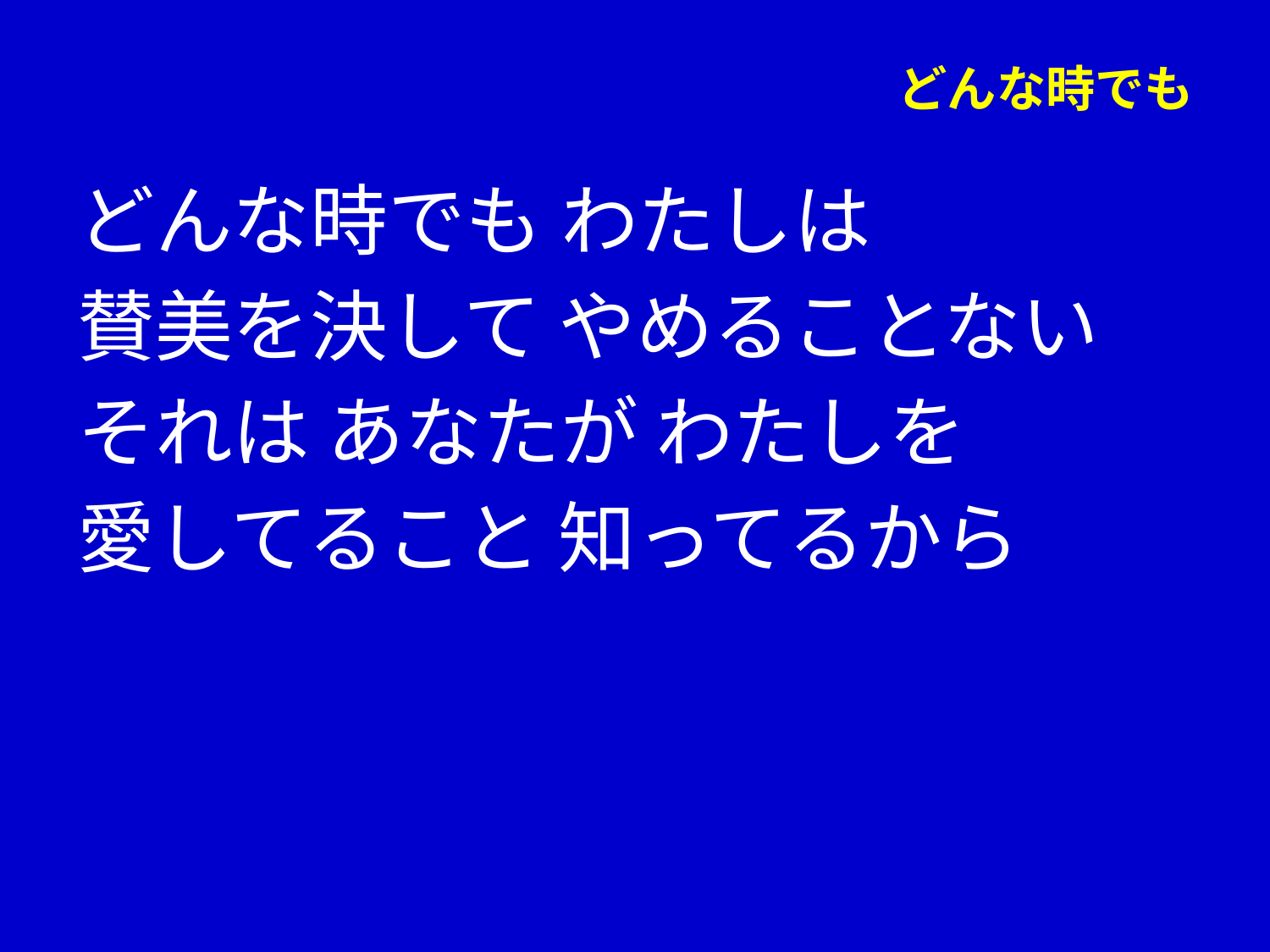

# どんな時でも

どんな時でも わたしは
賛美を決して やめることない
それは あなたが わたしを
愛してること 知ってるから